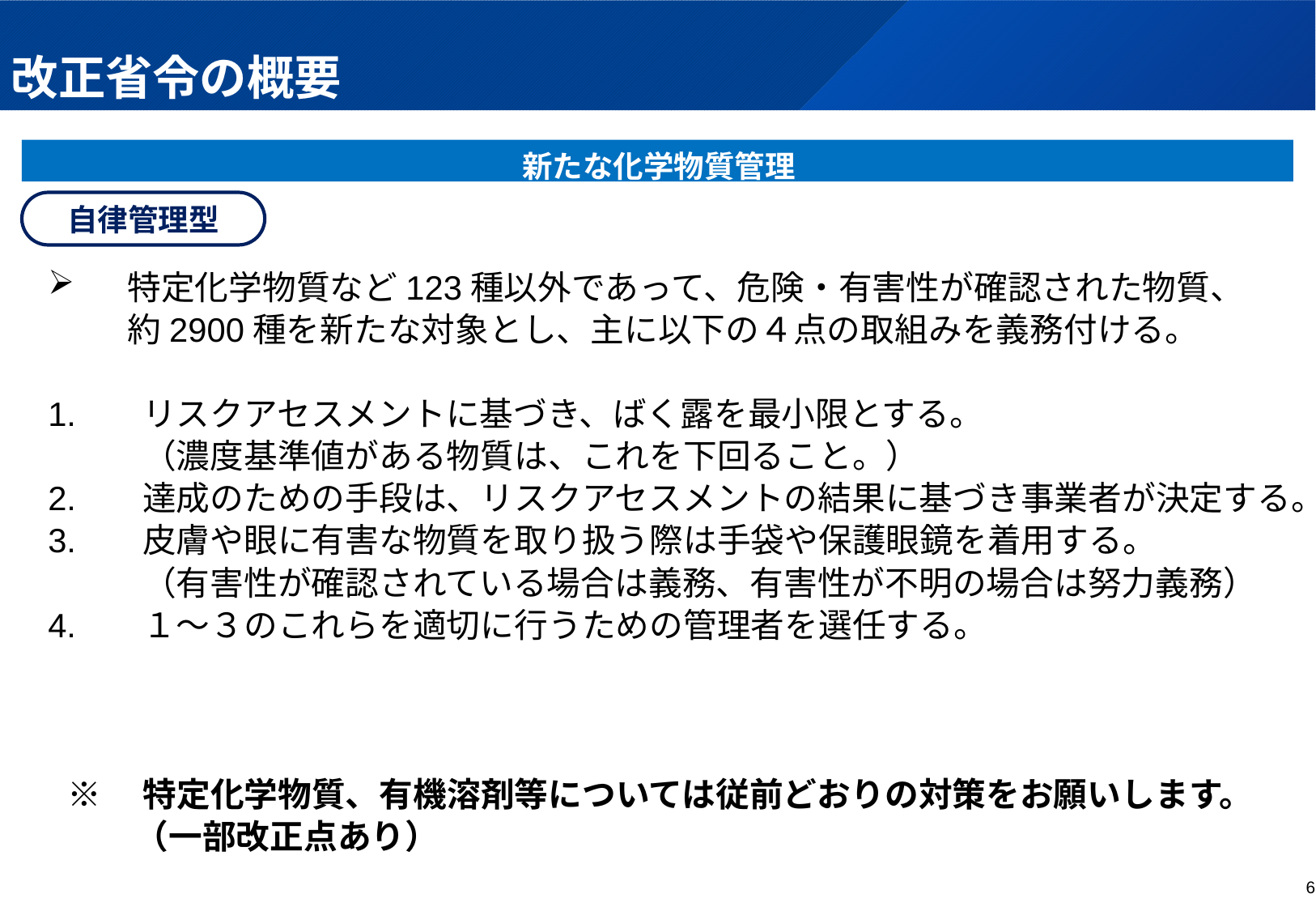

# 改正省令の概要
新たな化学物質管理
自律管理型

　特定化学物質など123種以外であって、危険・有害性が確認された物質、
　約2900種を新たな対象とし、主に以下の４点の取組みを義務付ける。
　リスクアセスメントに基づき、ばく露を最小限とする。
　（濃度基準値がある物質は、これを下回ること。）
　達成のための手段は、リスクアセスメントの結果に基づき事業者が決定する。
　皮膚や眼に有害な物質を取り扱う際は手袋や保護眼鏡を着用する。
　（有害性が確認されている場合は義務、有害性が不明の場合は努力義務）
　１～３のこれらを適切に行うための管理者を選任する。
※　特定化学物質、有機溶剤等については従前どおりの対策をお願いします。
　　（一部改正点あり）
6